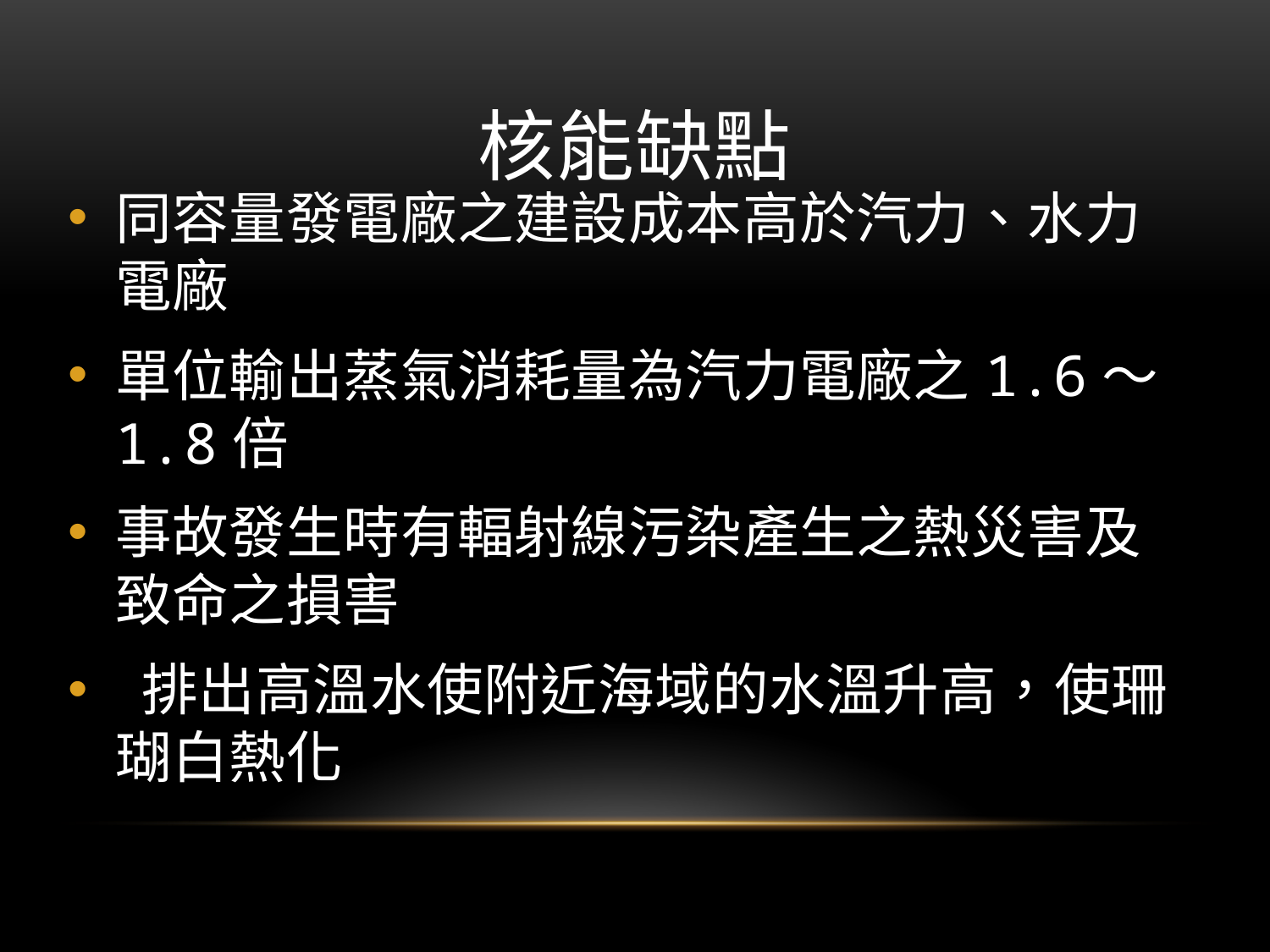

# 核能缺點
同容量發電廠之建設成本高於汽力、水力電廠
單位輸出蒸氣消耗量為汽力電廠之1.6～1.8倍
事故發生時有輻射線污染產生之熱災害及致命之損害
 排出高溫水使附近海域的水溫升高，使珊瑚白熱化